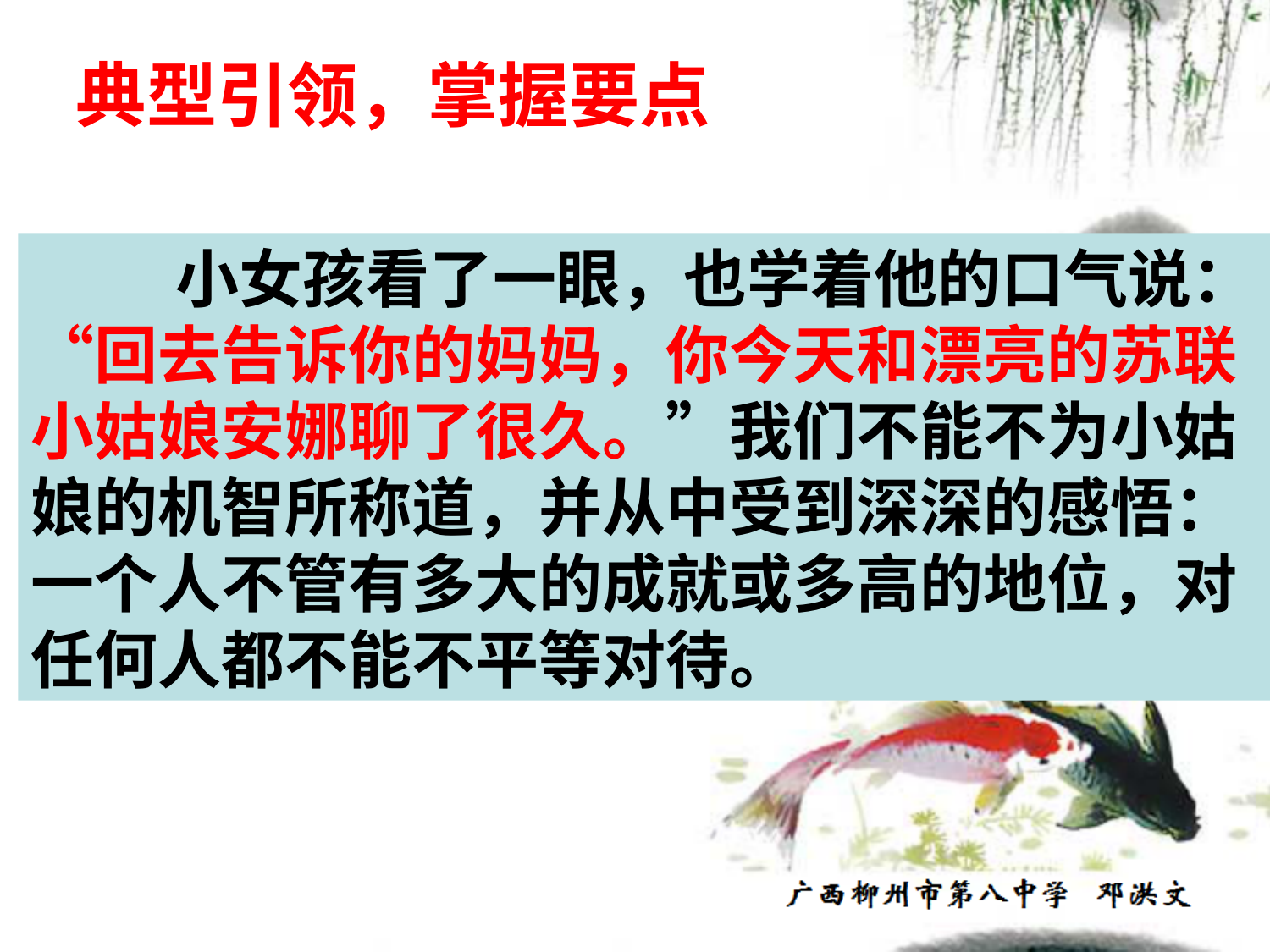

典型引领，掌握要点
         小女孩看了一眼，也学着他的口气说：“回去告诉你的妈妈，你今天和漂亮的苏联小姑娘安娜聊了很久。”我们不能不为小姑娘的机智所称道，并从中受到深深的感悟：一个人不管有多大的成就或多高的地位，对任何人都不能不平等对待。